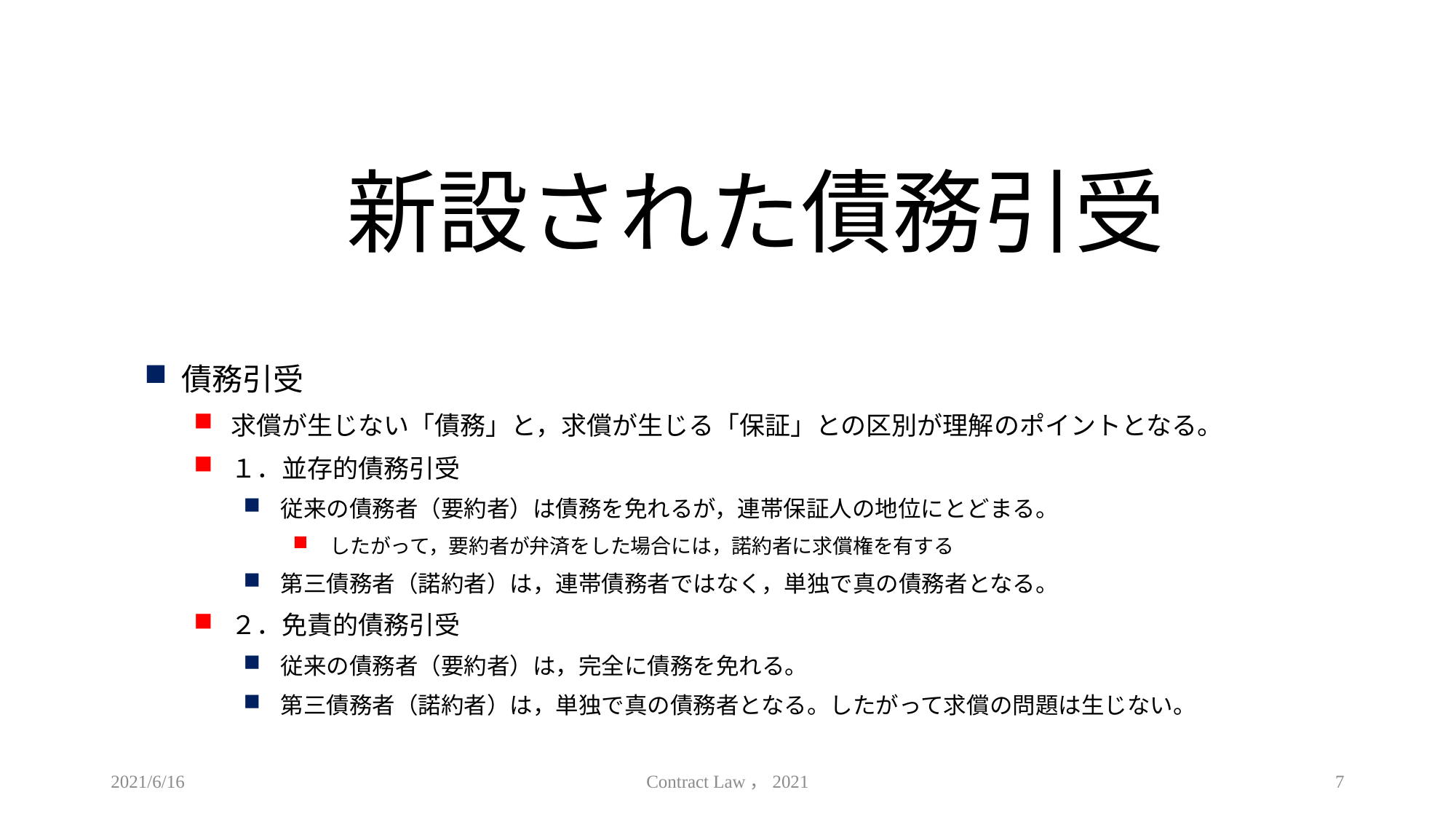

# 新設された債務引受
債務引受
求償が生じない「債務」と，求償が生じる「保証」との区別が理解のポイントとなる。
１．並存的債務引受
従来の債務者（要約者）は債務を免れるが，連帯保証人の地位にとどまる。
したがって，要約者が弁済をした場合には，諾約者に求償権を有する
第三債務者（諾約者）は，連帯債務者ではなく，単独で真の債務者となる。
２．免責的債務引受
従来の債務者（要約者）は，完全に債務を免れる。
第三債務者（諾約者）は，単独で真の債務者となる。したがって求償の問題は生じない。
2021/6/16
Contract Law，2021
7